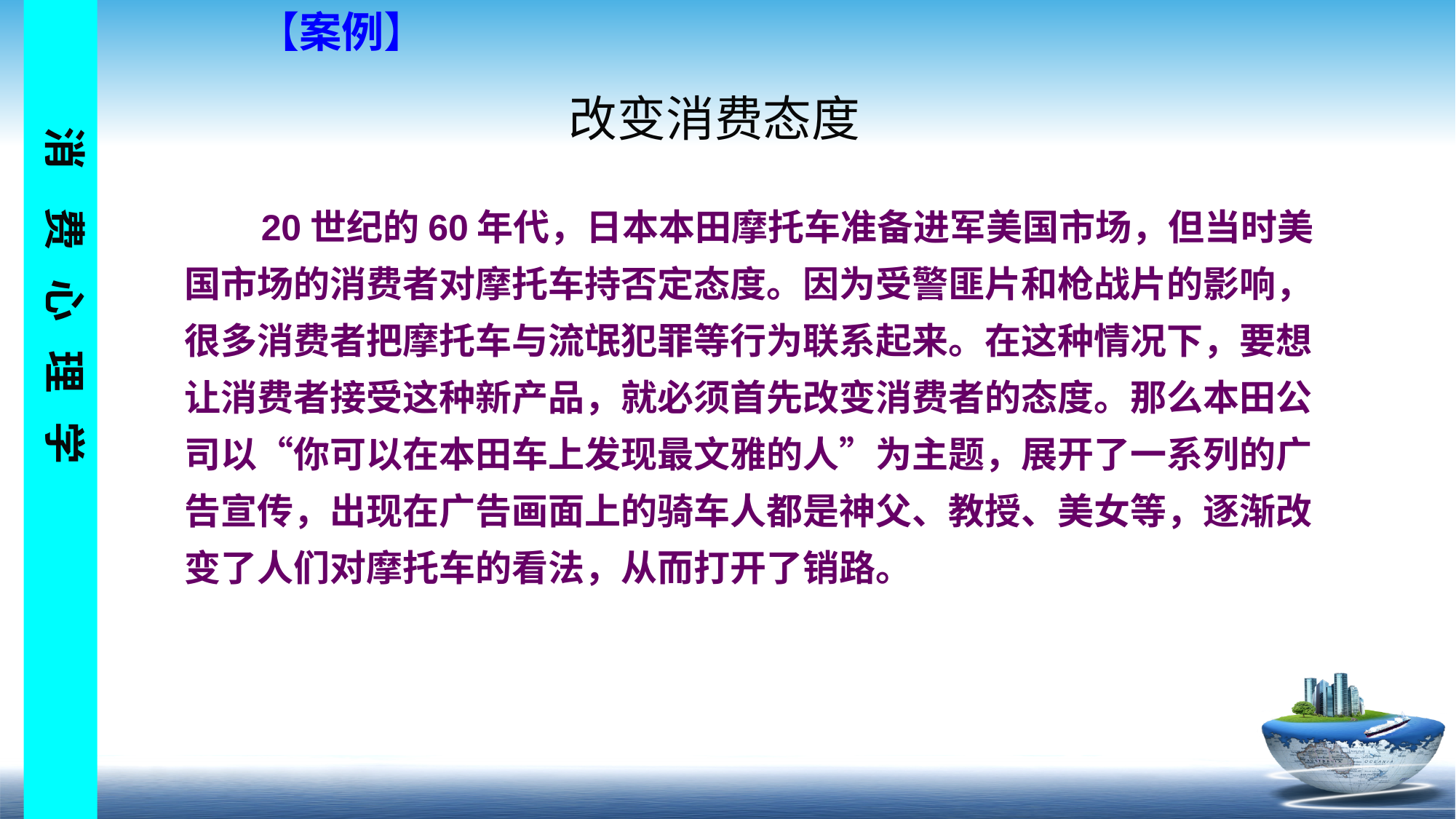

【案例】
改变消费态度
          20世纪的60年代，日本本田摩托车准备进军美国市场，但当时美国市场的消费者对摩托车持否定态度。因为受警匪片和枪战片的影响，很多消费者把摩托车与流氓犯罪等行为联系起来。在这种情况下，要想让消费者接受这种新产品，就必须首先改变消费者的态度。那么本田公司以“你可以在本田车上发现最文雅的人”为主题，展开了一系列的广告宣传，出现在广告画面上的骑车人都是神父、教授、美女等，逐渐改变了人们对摩托车的看法，从而打开了销路。